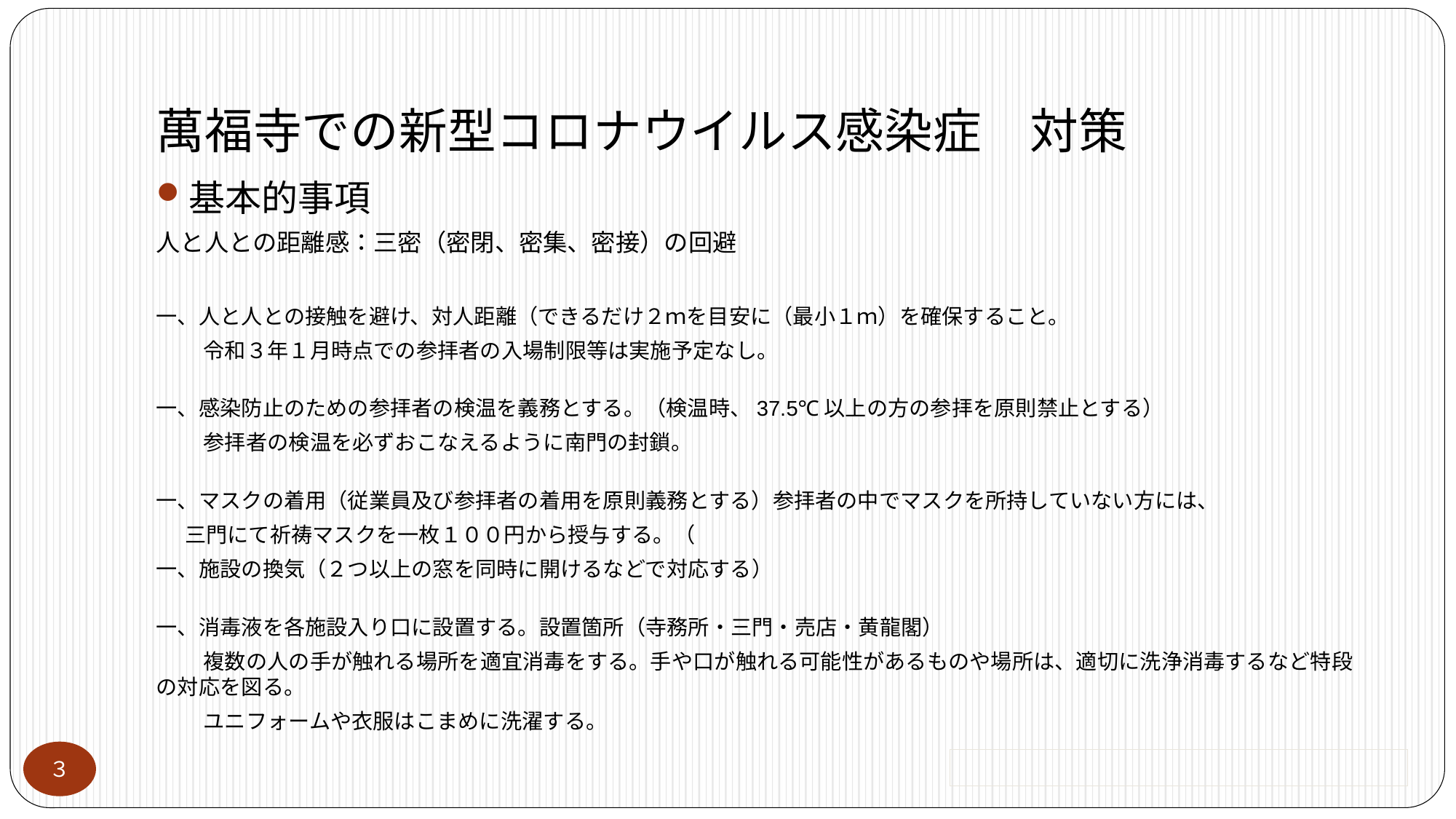

# 萬福寺での新型コロナウイルス感染症　対策
基本的事項
人と人との距離感：三密（密閉、密集、密接）の回避

一、人と人との接触を避け、対人距離（できるだけ２ｍを目安に（最小１ｍ）を確保すること。
　　 令和３年１月時点での参拝者の入場制限等は実施予定なし。

一、感染防止のための参拝者の検温を義務とする。（検温時、37.5℃以上の方の参拝を原則禁止とする）
　　 参拝者の検温を必ずおこなえるように南門の封鎖。

一、マスクの着用（従業員及び参拝者の着用を原則義務とする）参拝者の中でマスクを所持していない方には、
     三門にて祈祷マスクを一枚１００円から授与する。（
一、施設の換気（２つ以上の窓を同時に開けるなどで対応する）

一、消毒液を各施設入り口に設置する。設置箇所（寺務所・三門・売店・黄龍閣）
　　 複数の人の手が触れる場所を適宜消毒をする。手や口が触れる可能性があるものや場所は、適切に洗浄消毒するなど特段の対応を図る。
　　 ユニフォームや衣服はこまめに洗濯する。

３